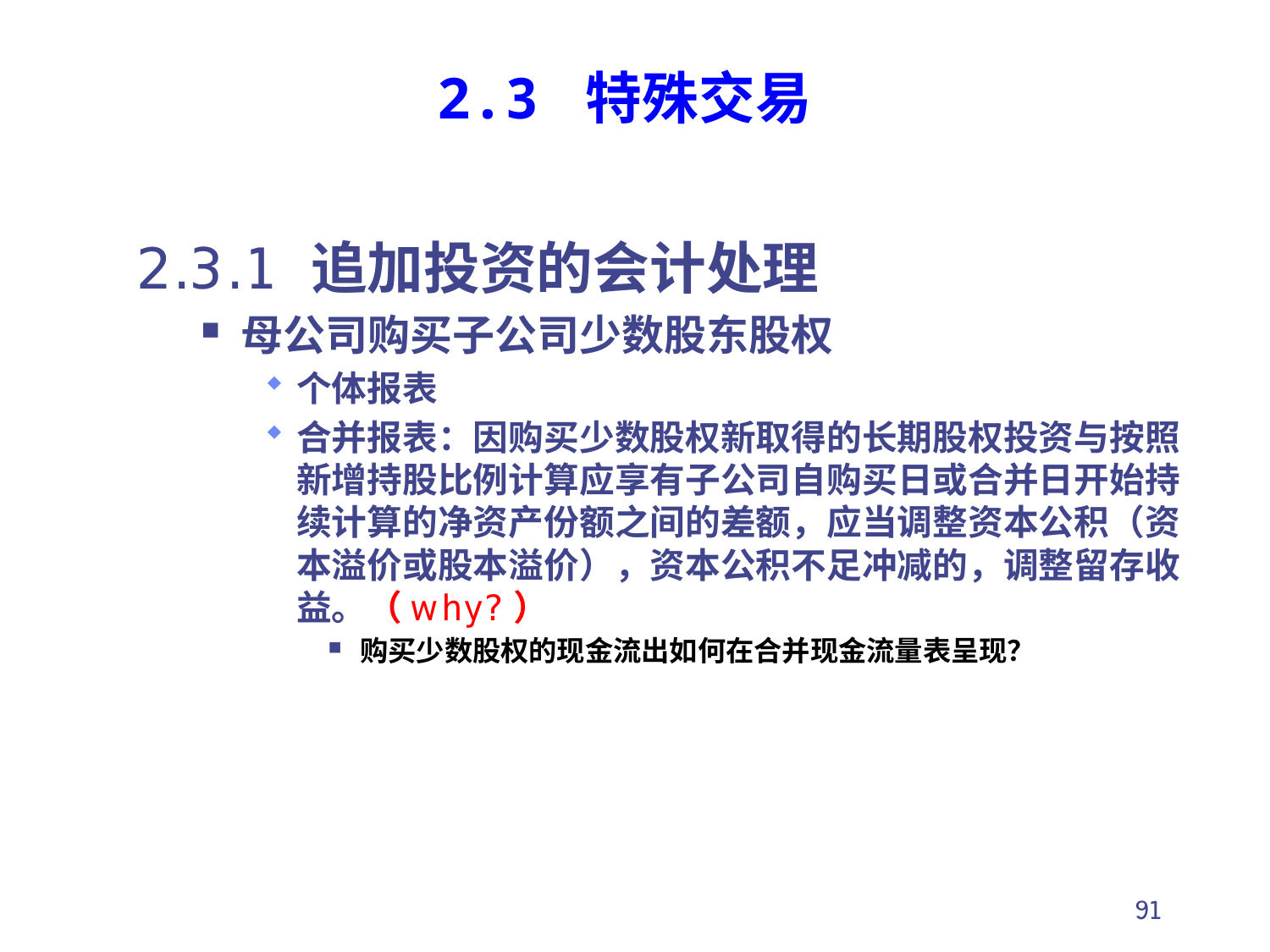

# 2.3 特殊交易
2.3.1 追加投资的会计处理
母公司购买子公司少数股东股权
个体报表
合并报表：因购买少数股权新取得的长期股权投资与按照新增持股比例计算应享有子公司自购买日或合并日开始持续计算的净资产份额之间的差额，应当调整资本公积（资本溢价或股本溢价），资本公积不足冲减的，调整留存收益。（why?）
购买少数股权的现金流出如何在合并现金流量表呈现？
91